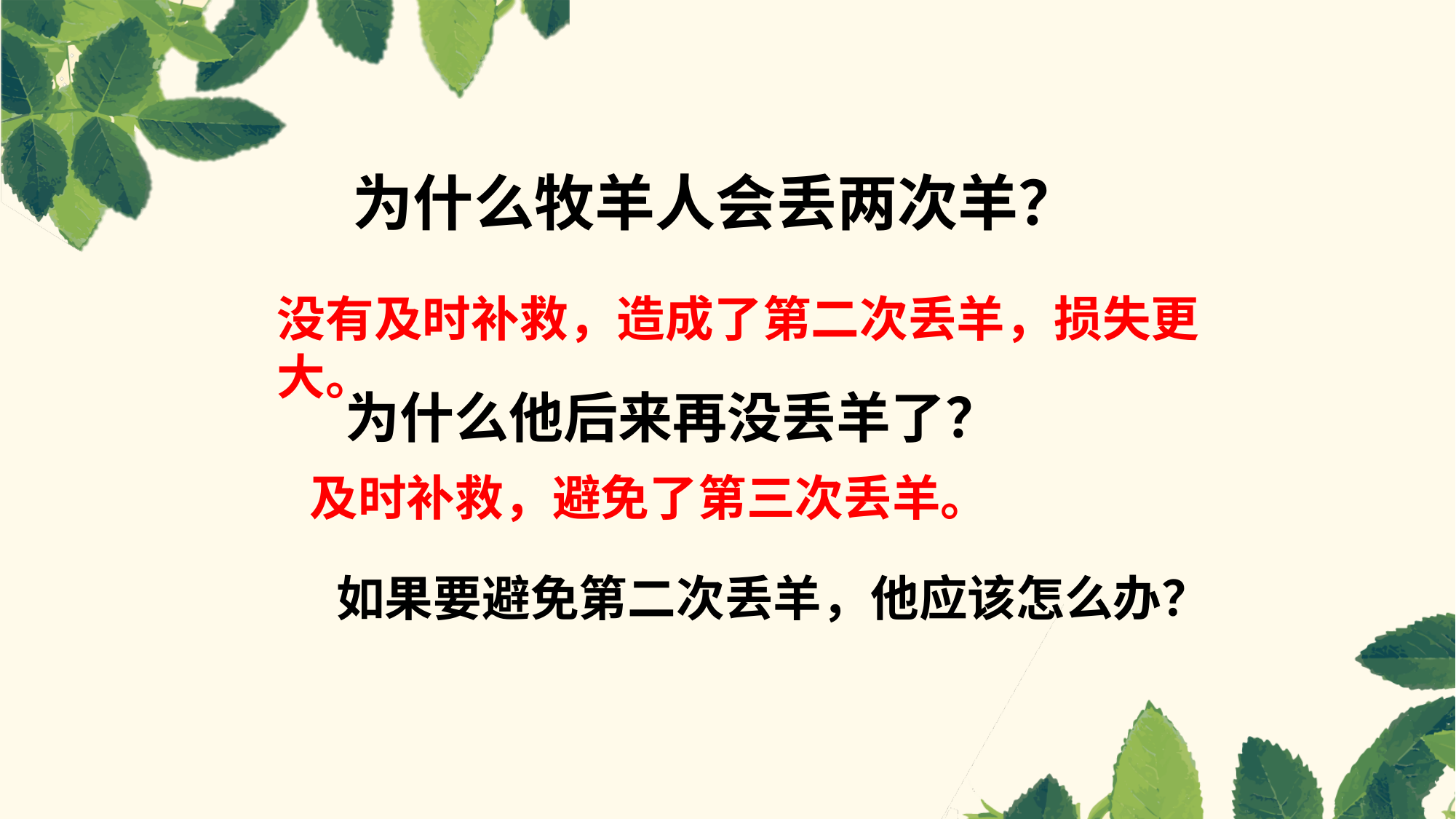

为什么牧羊人会丢两次羊？
没有及时补救，造成了第二次丢羊，损失更大。
为什么他后来再没丢羊了？
及时补救，避免了第三次丢羊。
如果要避免第二次丢羊，他应该怎么办？